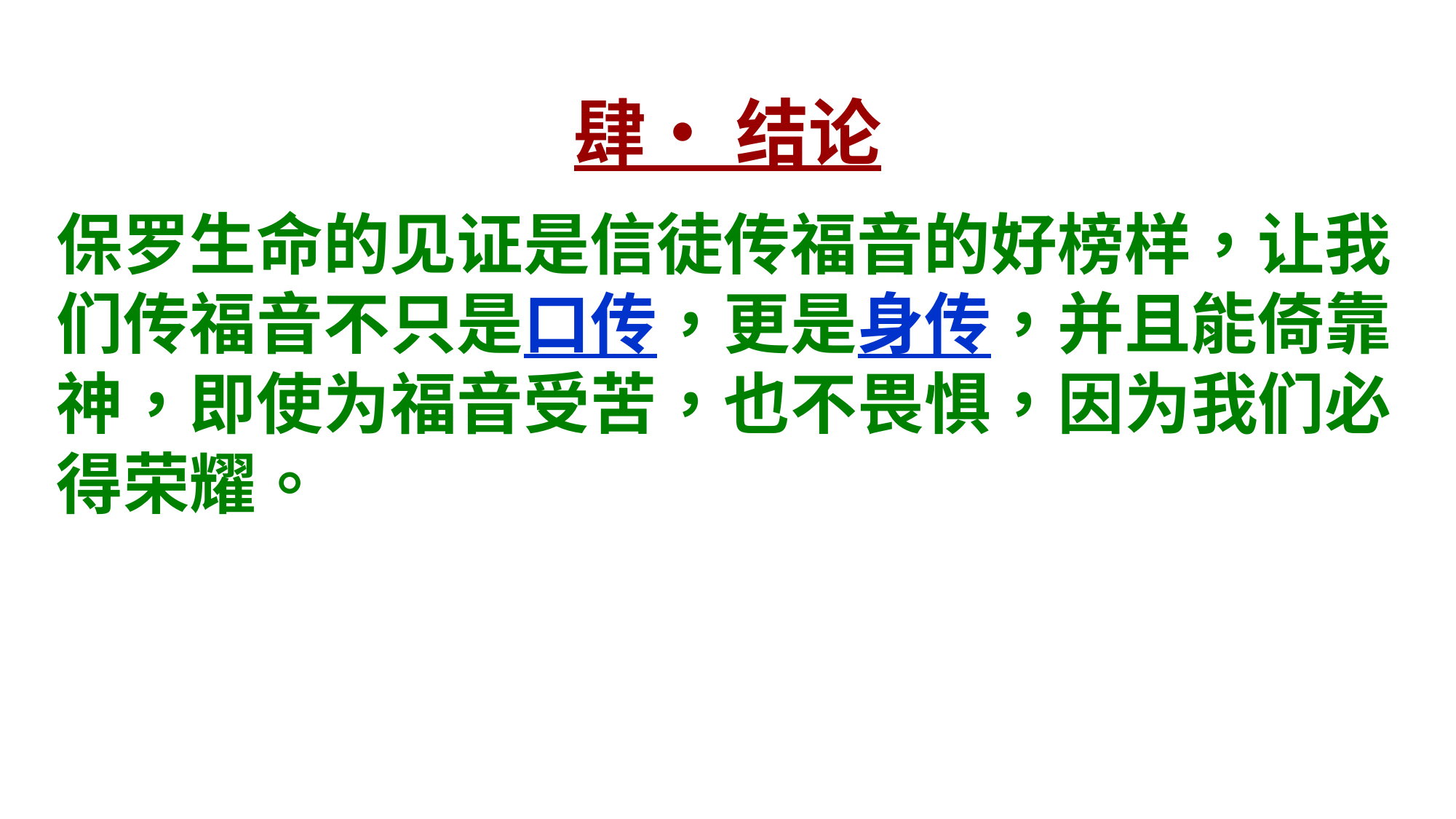

肆‧ 结论
保罗生命的见证是信徒传福音的好榜样，让我们传福音不只是口传，更是身传，并且能倚靠神，即使为福音受苦，也不畏惧，因为我们必得荣耀。